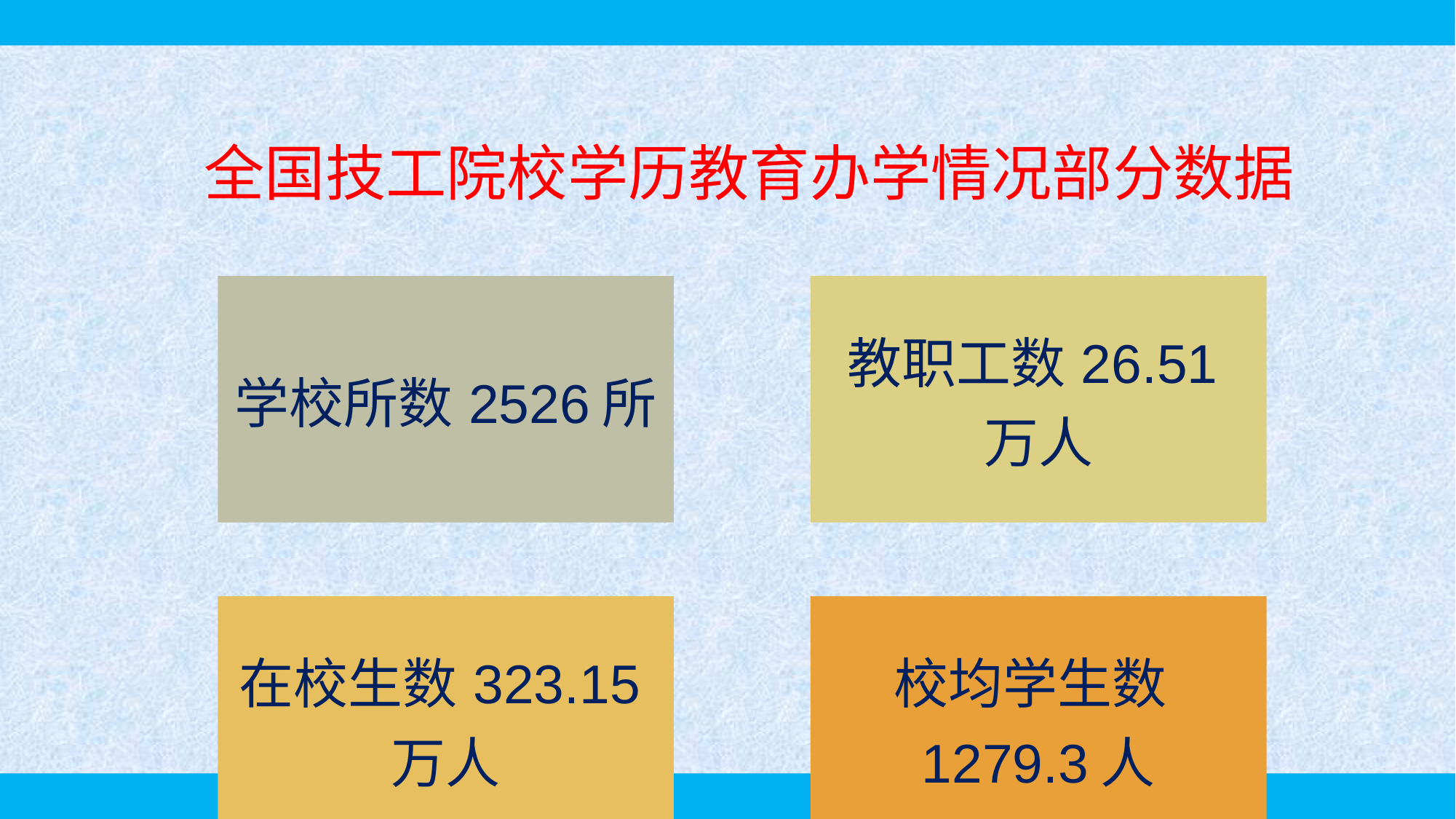

全国技工院校学历教育办学情况部分数据
学校所数2526所
教职工数26.51万人
在校生数323.15万人
校均学生数1279.3人